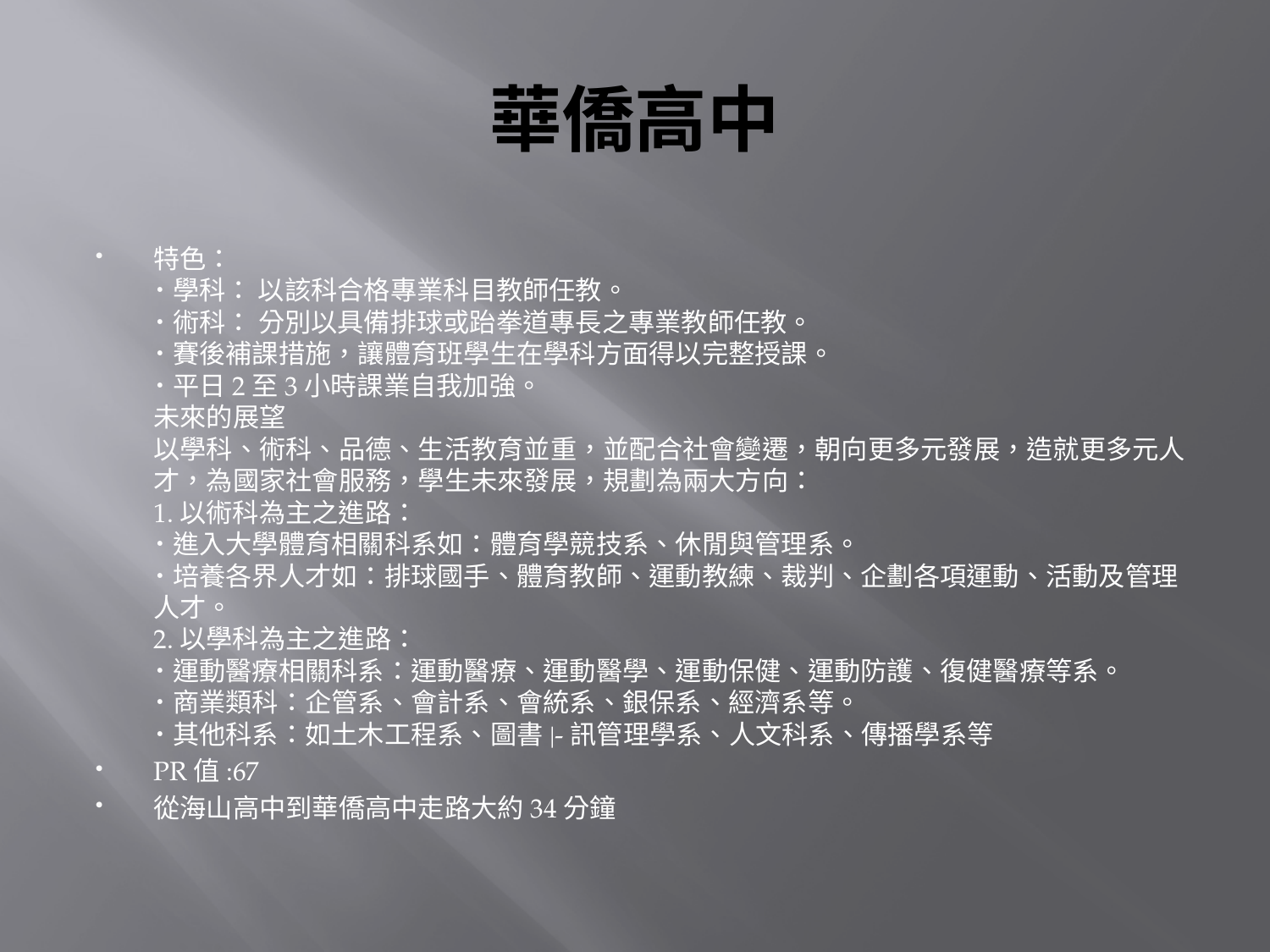

# 華僑高中
特色：
˙ 學科： 以該科合格專業科目教師任教。
˙ 術科： 分別以具備排球或跆拳道專長之專業教師任教。
˙ 賽後補課措施，讓體育班學生在學科方面得以完整授課。
˙ 平日2至3小時課業自我加強。
未來的展望
以學科、術科、品德、生活教育並重，並配合社會變遷，朝向更多元發展，造就更多元人才，為國家社會服務，學生未來發展，規劃為兩大方向：
1.以術科為主之進路：
˙ 進入大學體育相關科系如：體育學競技系、休閒與管理系。
˙ 培養各界人才如：排球國手、體育教師、運動教練、裁判、企劃各項運動、活動及管理人才。
2.以學科為主之進路：
˙ 運動醫療相關科系：運動醫療、運動醫學、運動保健、運動防護、復健醫療等系。
˙ 商業類科：企管系、會計系、會統系、銀保系、經濟系等。
˙ 其他科系：如土木工程系、圖書|-訊管理學系、人文科系、傳播學系等
PR值:67
從海山高中到華僑高中走路大約34分鐘